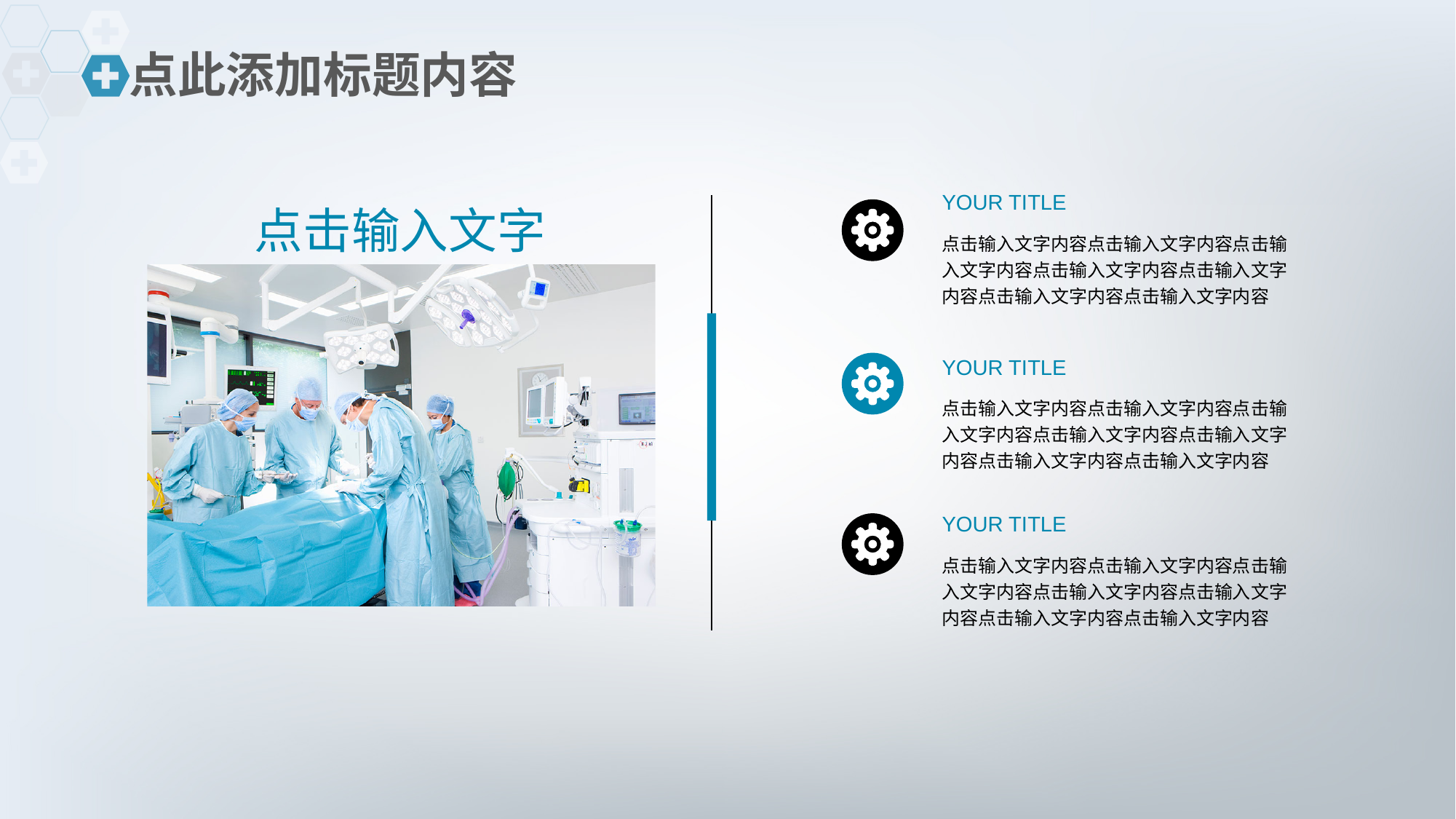

点此添加标题内容
YOUR TITLE
点击输入文字内容点击输入文字内容点击输入文字内容点击输入文字内容点击输入文字内容点击输入文字内容点击输入文字内容
点击输入文字

YOUR TITLE
点击输入文字内容点击输入文字内容点击输入文字内容点击输入文字内容点击输入文字内容点击输入文字内容点击输入文字内容

YOUR TITLE
点击输入文字内容点击输入文字内容点击输入文字内容点击输入文字内容点击输入文字内容点击输入文字内容点击输入文字内容